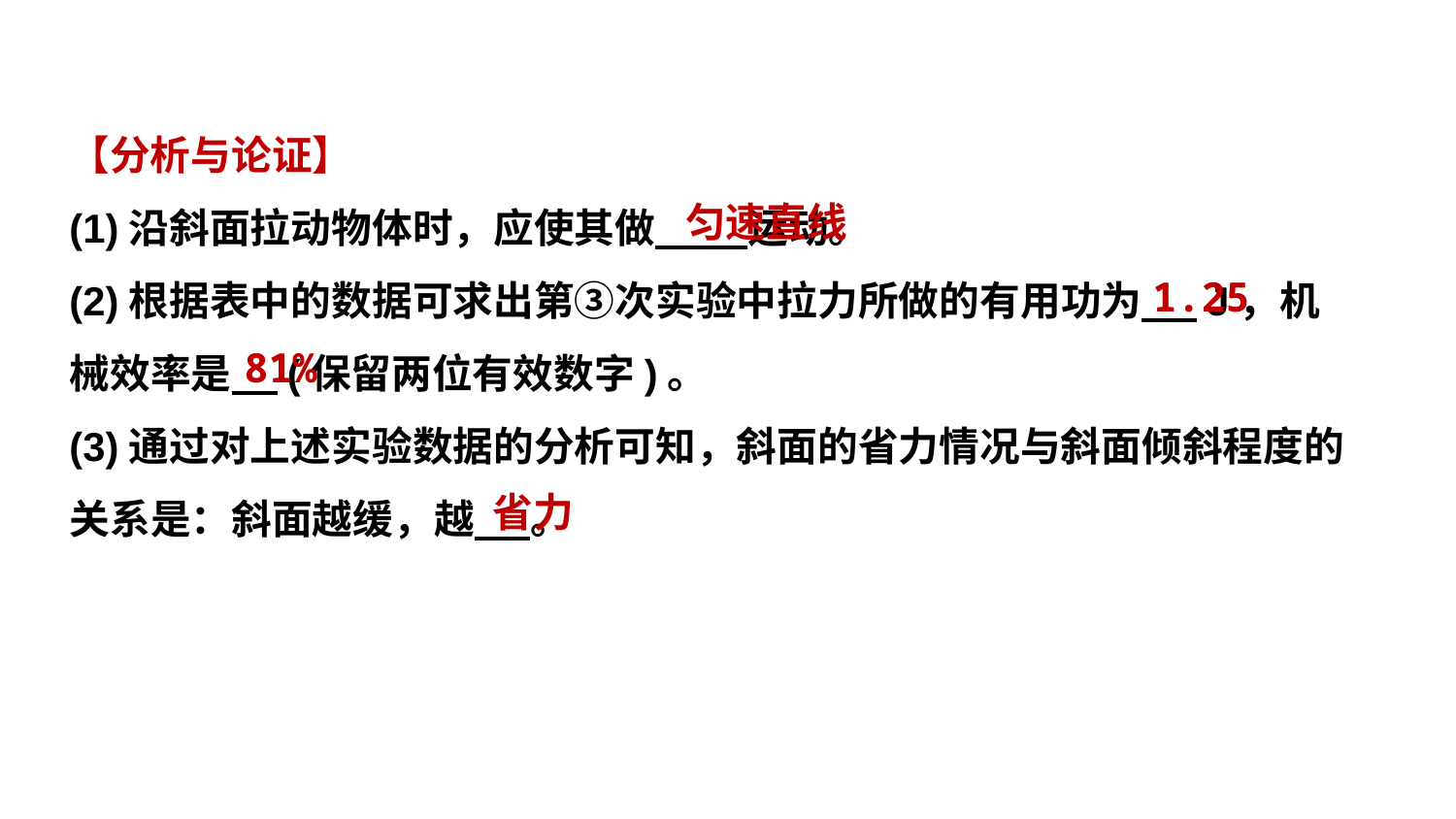

【分析与论证】
(1)沿斜面拉动物体时，应使其做          运动。
(2)根据表中的数据可求出第③次实验中拉力所做的有用功为      J，机
械效率是     (保留两位有效数字)。
(3)通过对上述实验数据的分析可知，斜面的省力情况与斜面倾斜程度的
关系是：斜面越缓，越      。
匀速直线
1.25
81%
省力